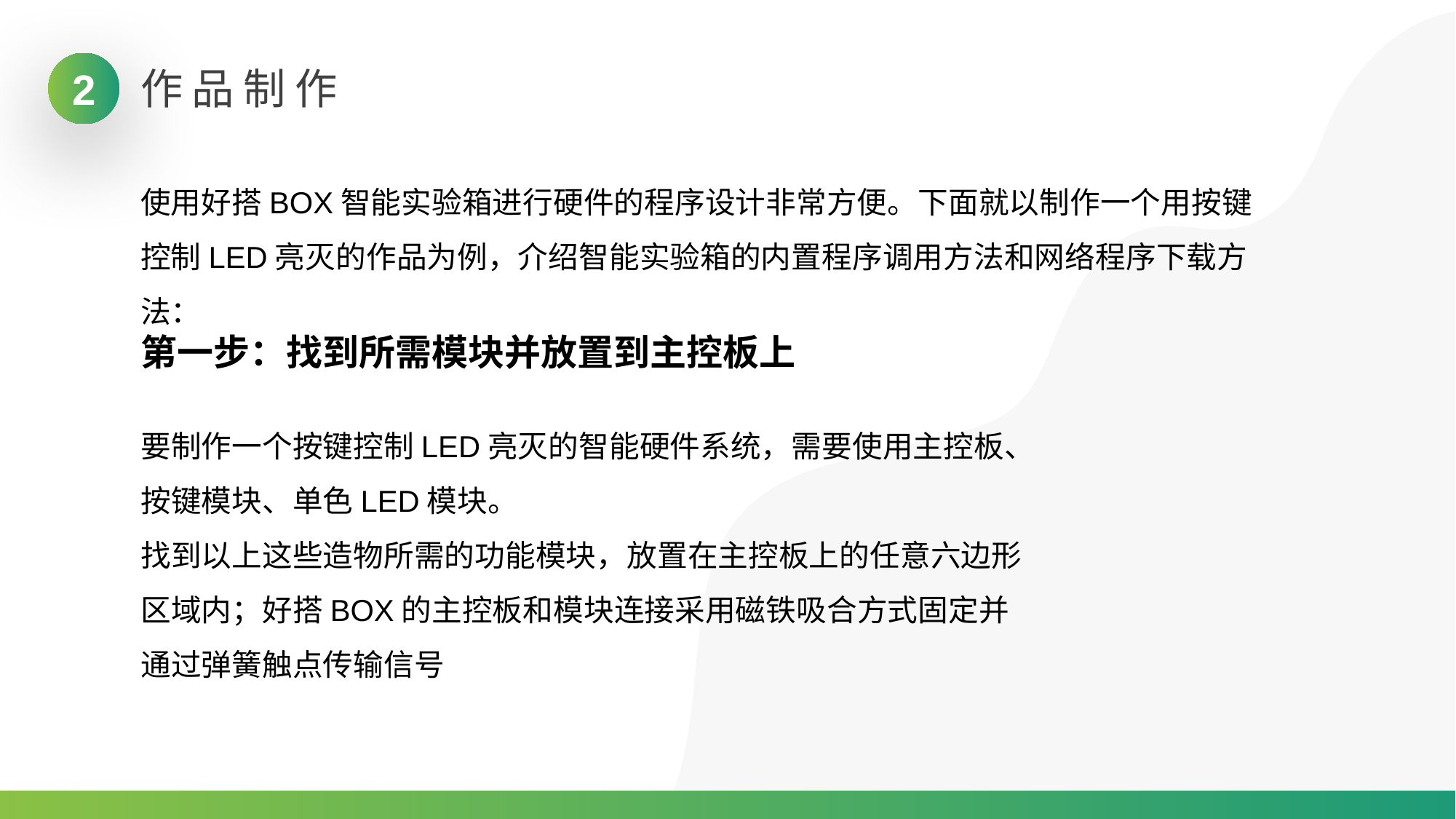

2
作品制作
使用好搭BOX智能实验箱进行硬件的程序设计非常方便。下面就以制作一个用按键控制LED亮灭的作品为例，介绍智能实验箱的内置程序调用方法和网络程序下载方法：
02
第一步：找到所需模块并放置到主控板上
要制作一个按键控制LED亮灭的智能硬件系统，需要使用主控板、按键模块、单色LED模块。
找到以上这些造物所需的功能模块，放置在主控板上的任意六边形区域内；好搭BOX的主控板和模块连接采用磁铁吸合方式固定并通过弹簧触点传输信号